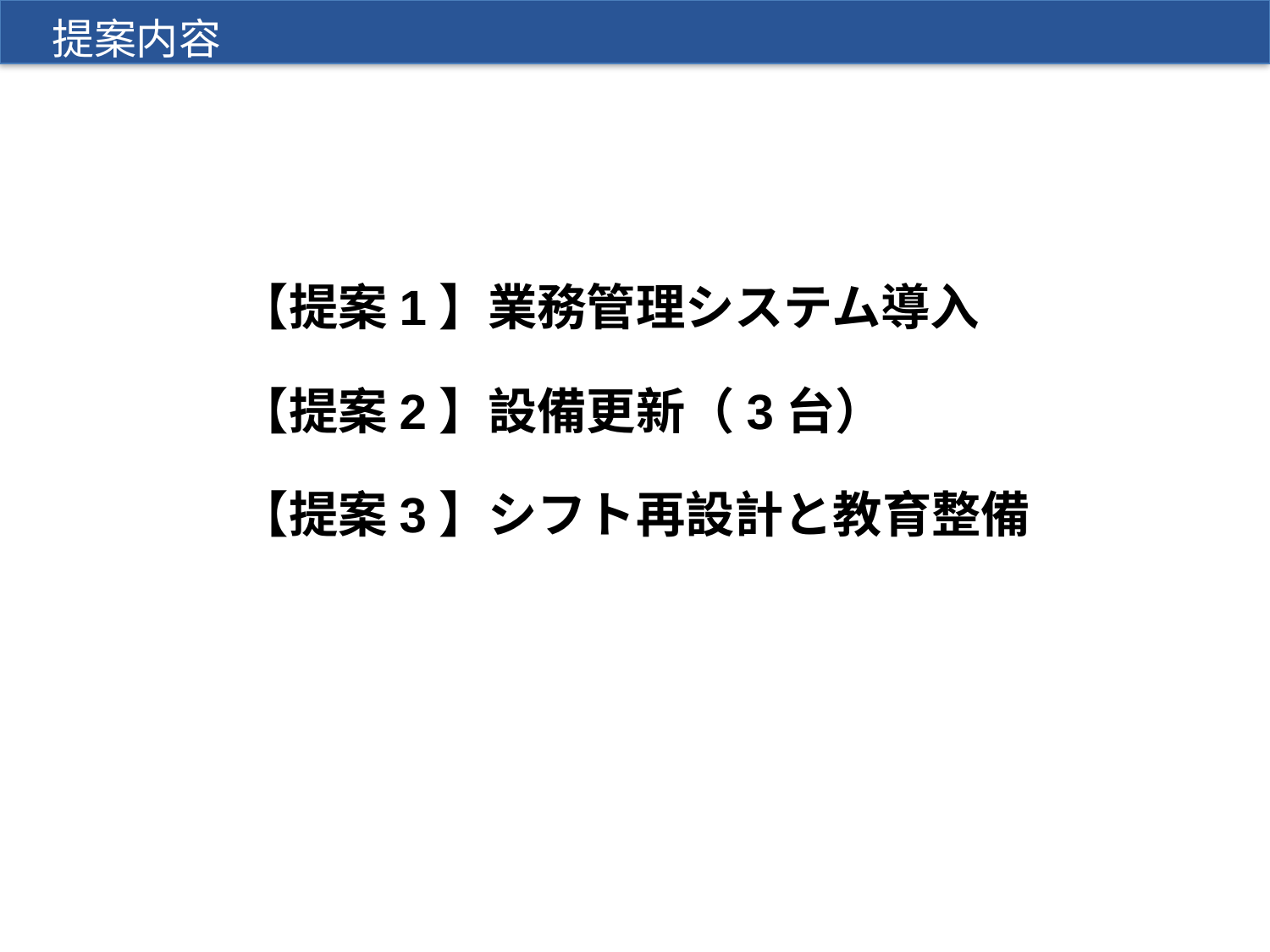

提案内容

【提案1】業務管理システム導入
【提案2】設備更新（3台）
【提案3】シフト再設計と教育整備